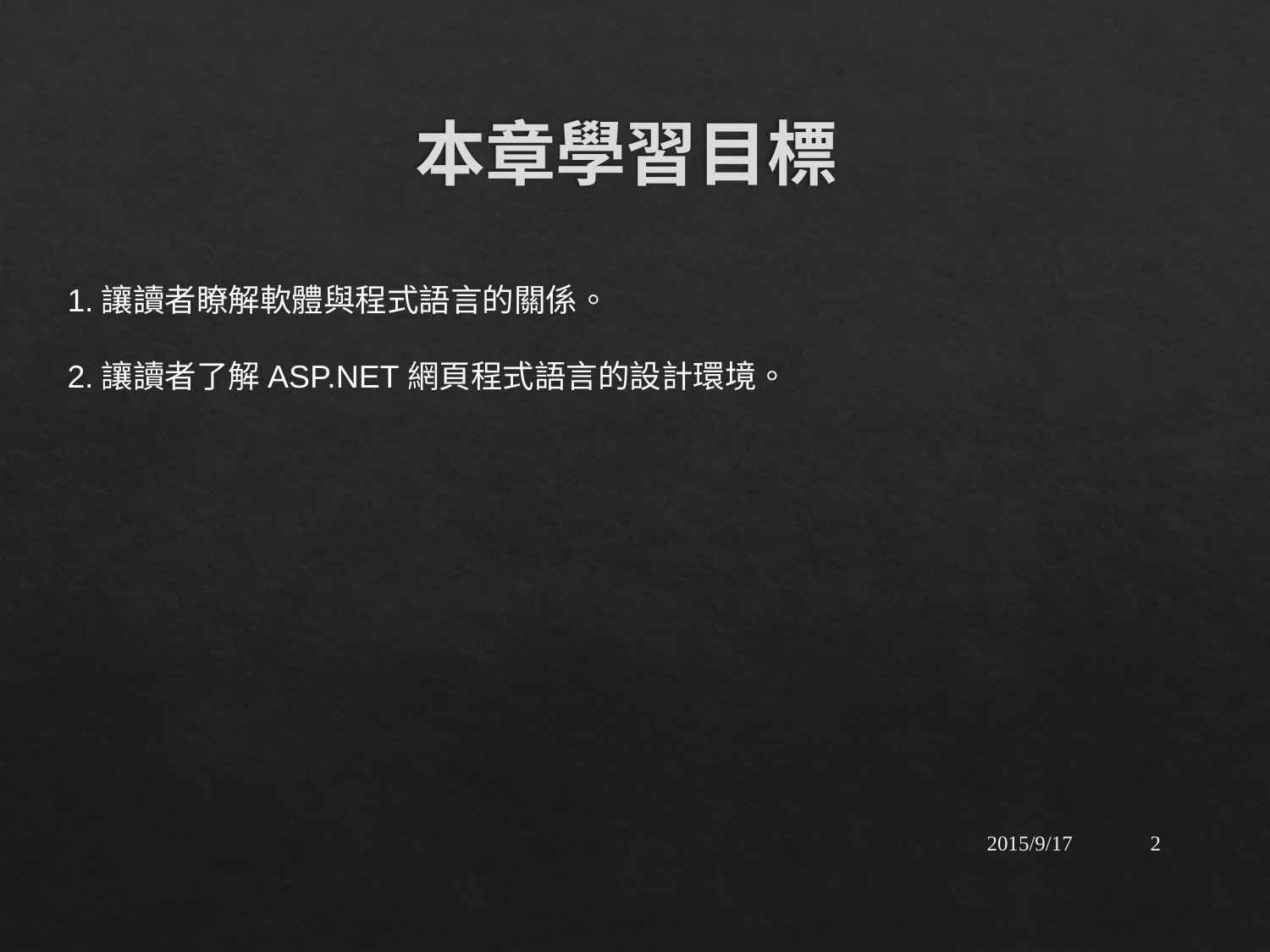

# 本章學習目標
1.讓讀者瞭解軟體與程式語言的關係。
2.讓讀者了解ASP.NET網頁程式語言的設計環境。
2015/9/17
2